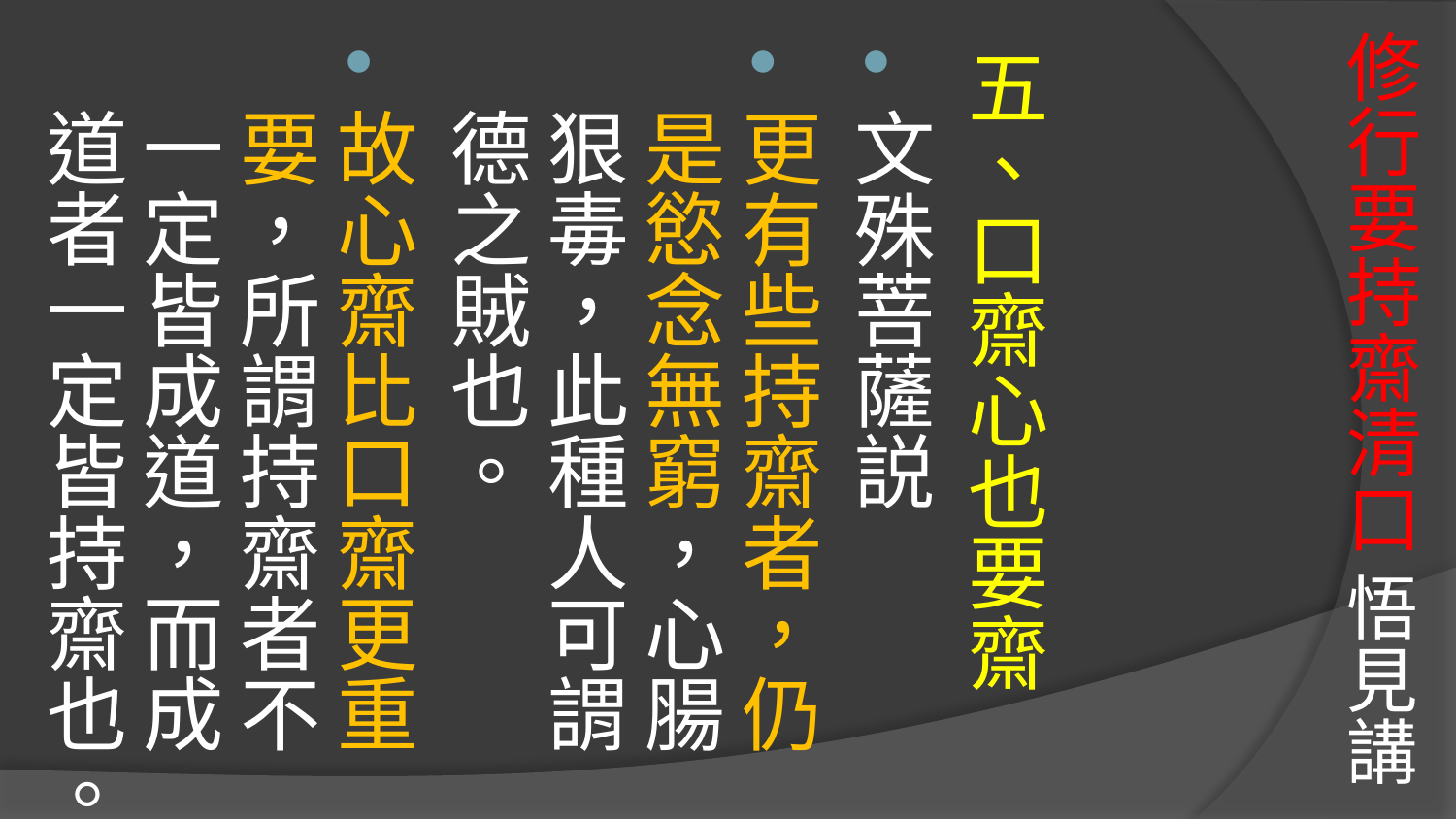

# 修行要持齋清口 悟見講
五、口齋心也要齋
文殊菩薩説
更有些持齋者，仍是慾念無窮，心腸狠毒，此種人可謂德之賊也。
故心齋比口齋更重要，所謂持齋者不一定皆成道，而成道者一定皆持齋也。